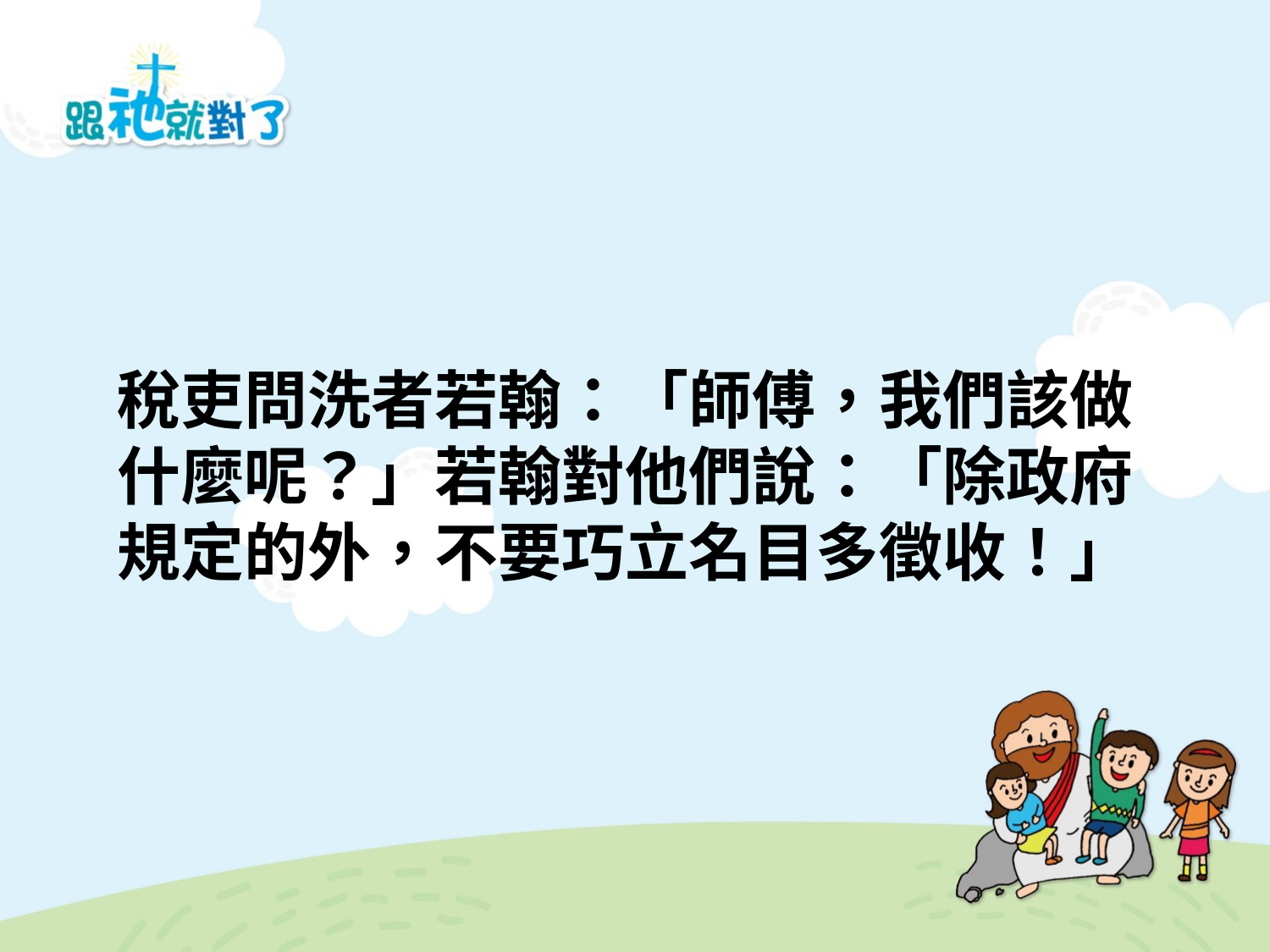

稅吏問洗者若翰：「師傅，我們該做什麼呢？」若翰對他們說：「除政府規定的外，不要巧立名目多徵收！」